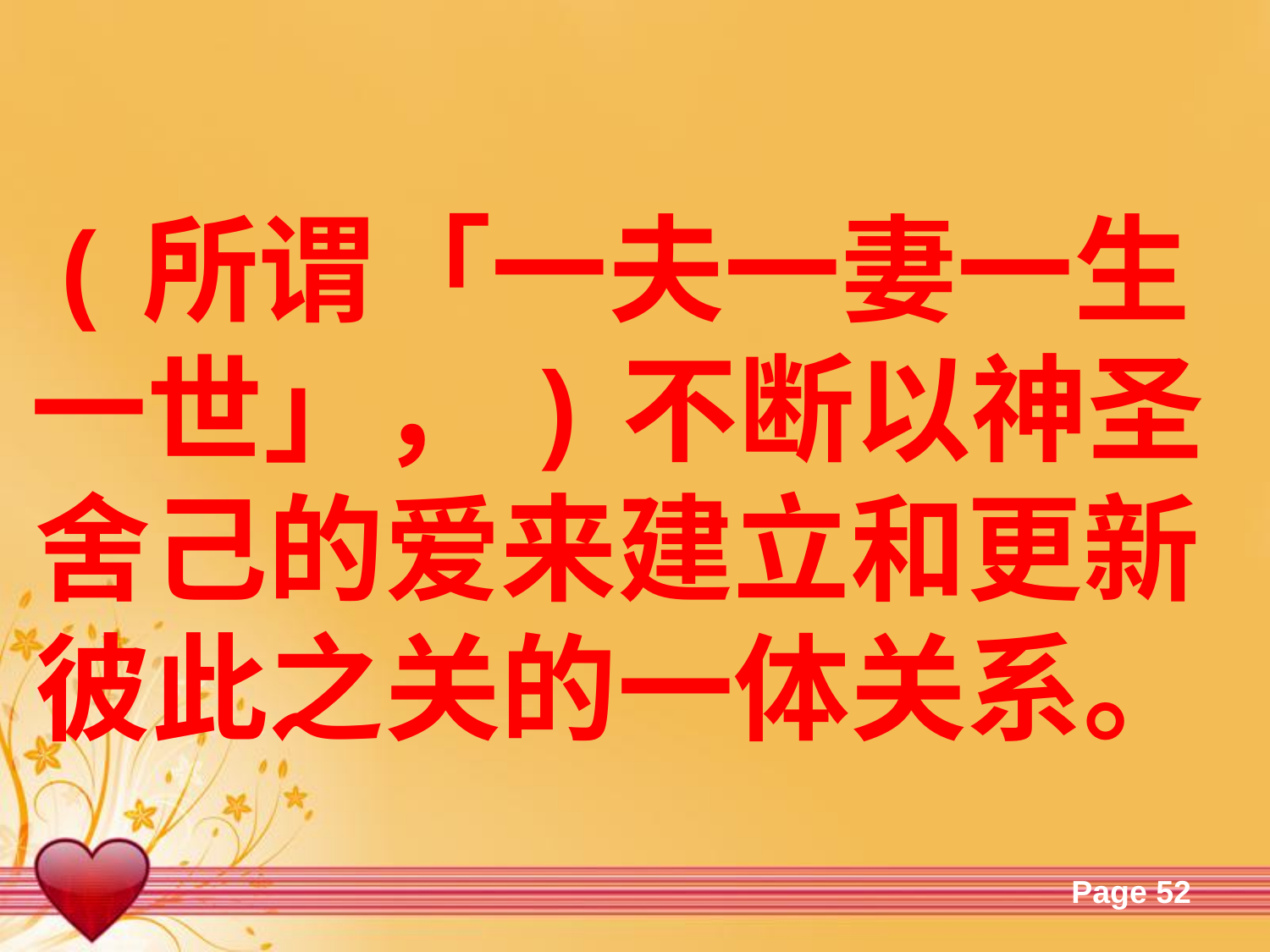

(所谓「一夫一妻一生一世」，)不断以神圣舍己的爱来建立和更新彼此之关的一体关系。